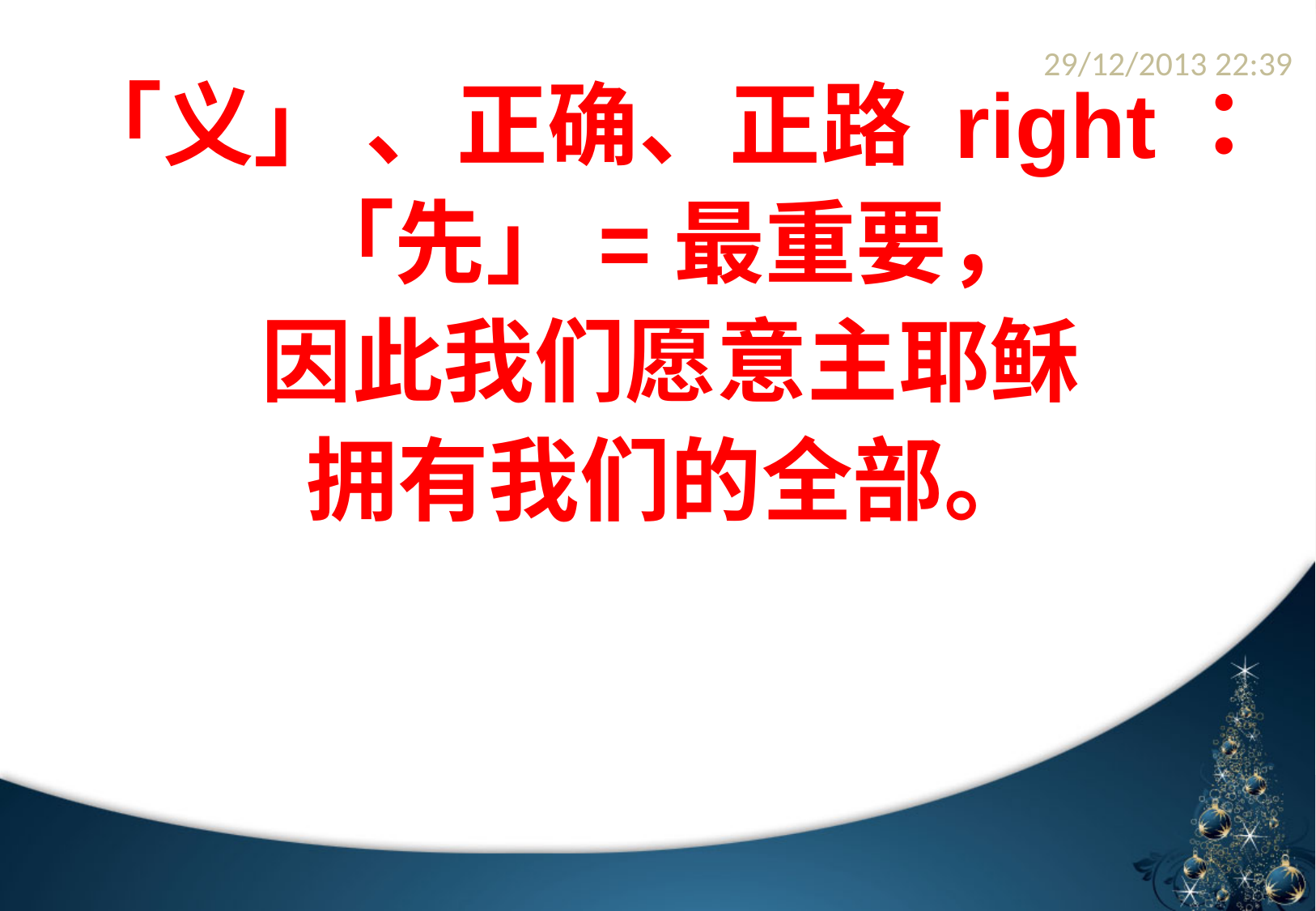

「义」 、正确、正路 right：
「先」=最重要，
因此我们愿意主耶稣
拥有我们的全部。
29/12/2013 22:39